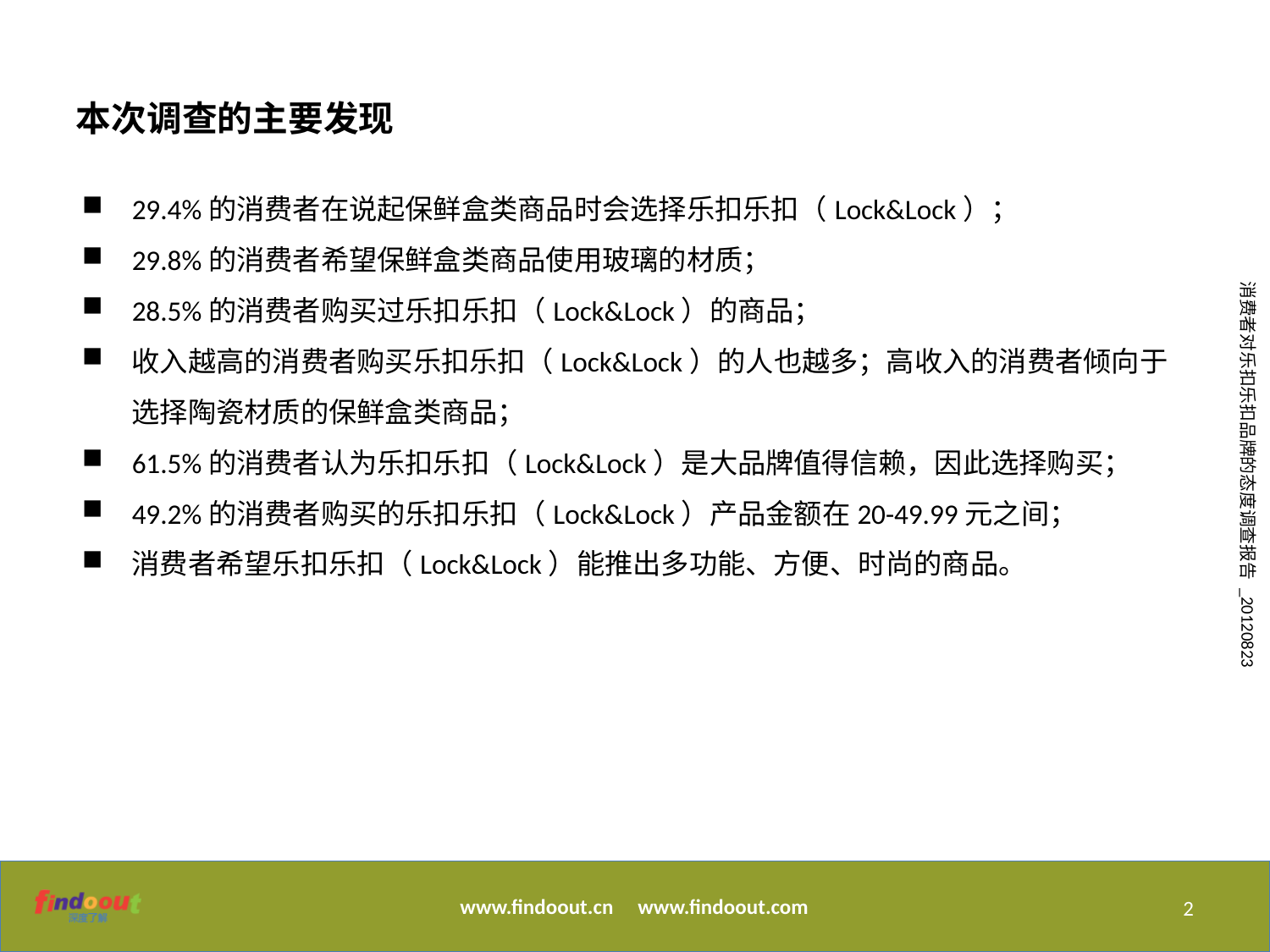

本次调查的主要发现
29.4%的消费者在说起保鲜盒类商品时会选择乐扣乐扣（Lock&Lock）；
29.8%的消费者希望保鲜盒类商品使用玻璃的材质；
28.5%的消费者购买过乐扣乐扣（Lock&Lock）的商品；
收入越高的消费者购买乐扣乐扣（Lock&Lock）的人也越多；高收入的消费者倾向于选择陶瓷材质的保鲜盒类商品；
61.5%的消费者认为乐扣乐扣（Lock&Lock）是大品牌值得信赖，因此选择购买；
49.2%的消费者购买的乐扣乐扣（Lock&Lock）产品金额在20-49.99元之间；
消费者希望乐扣乐扣（Lock&Lock）能推出多功能、方便、时尚的商品。
2